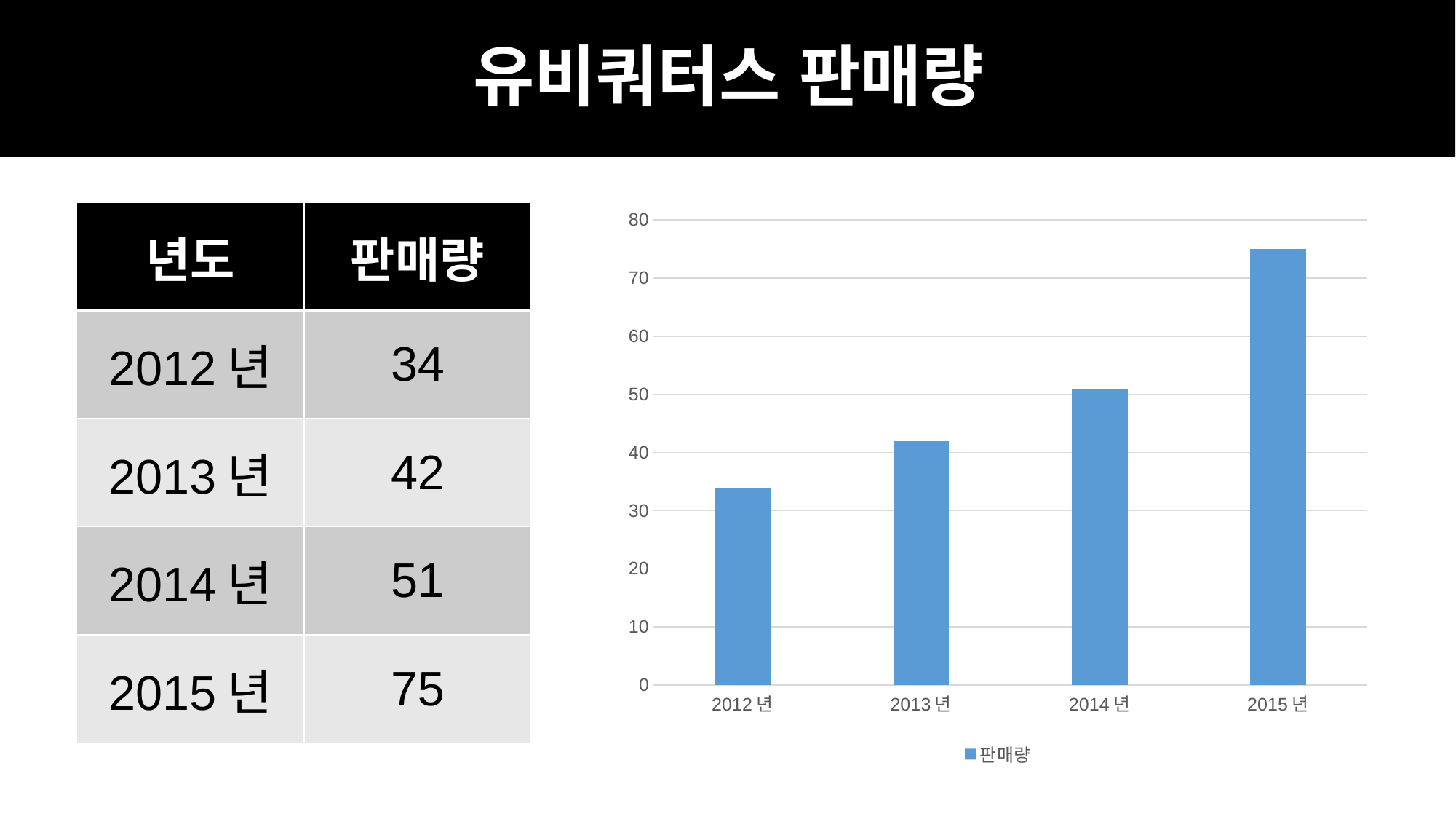

# 유비쿼터스 판매량

### Chart

| Category | 판매량 |
|---|---|
| 2012년 | 34.0 |
| 2013년 | 42.0 |
| 2014년 | 51.0 |
| 2015년 | 75.0 |
| 년도 | 판매량 |
| --- | --- |
| 2012년 | 34 |
| 2013년 | 42 |
| 2014년 | 51 |
| 2015년 | 75 |